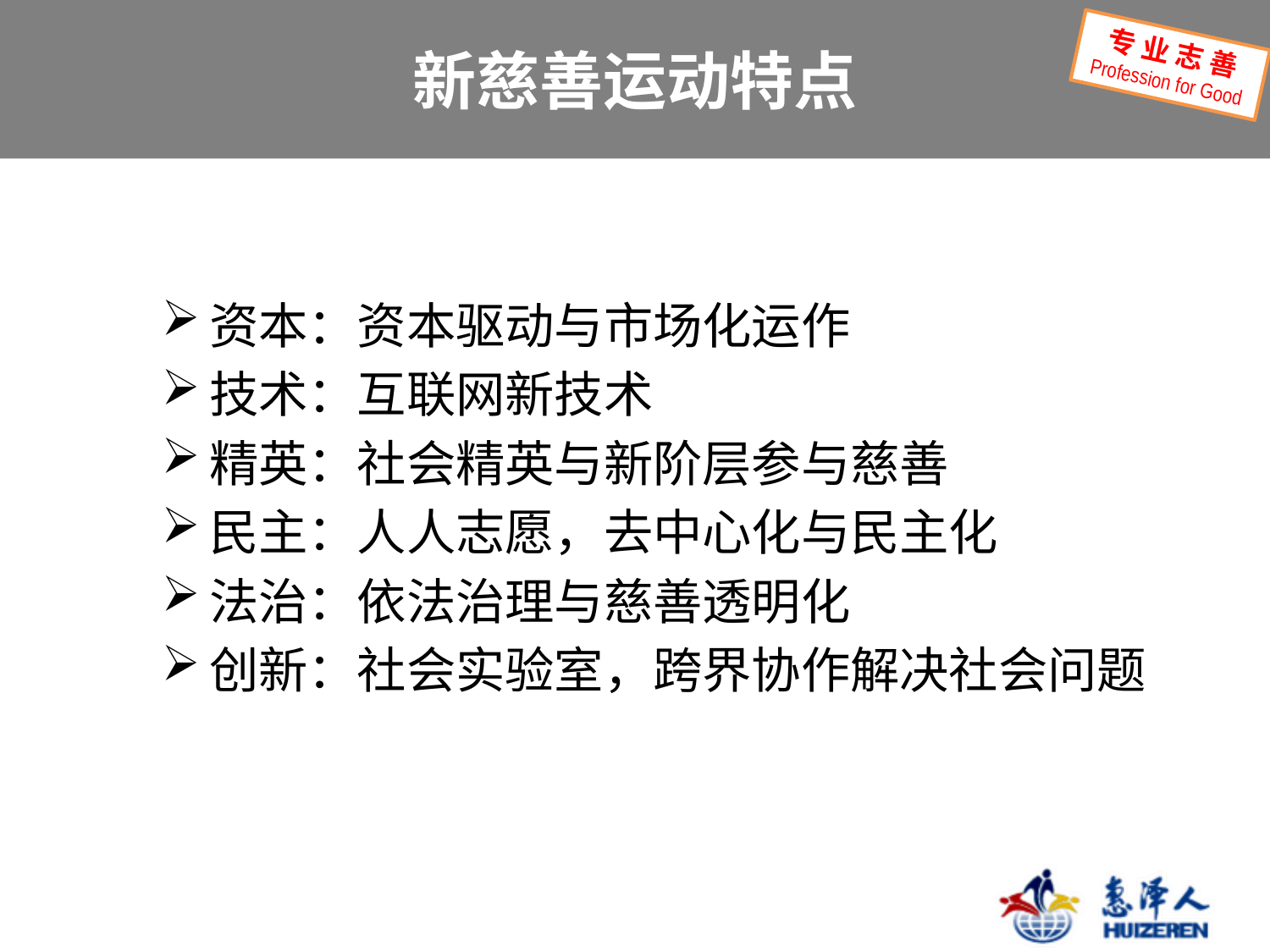

# 新慈善运动特点
专 业 志 善
Profession for Good
资本：资本驱动与市场化运作
技术：互联网新技术
精英：社会精英与新阶层参与慈善
民主：人人志愿，去中心化与民主化
法治：依法治理与慈善透明化
创新：社会实验室，跨界协作解决社会问题